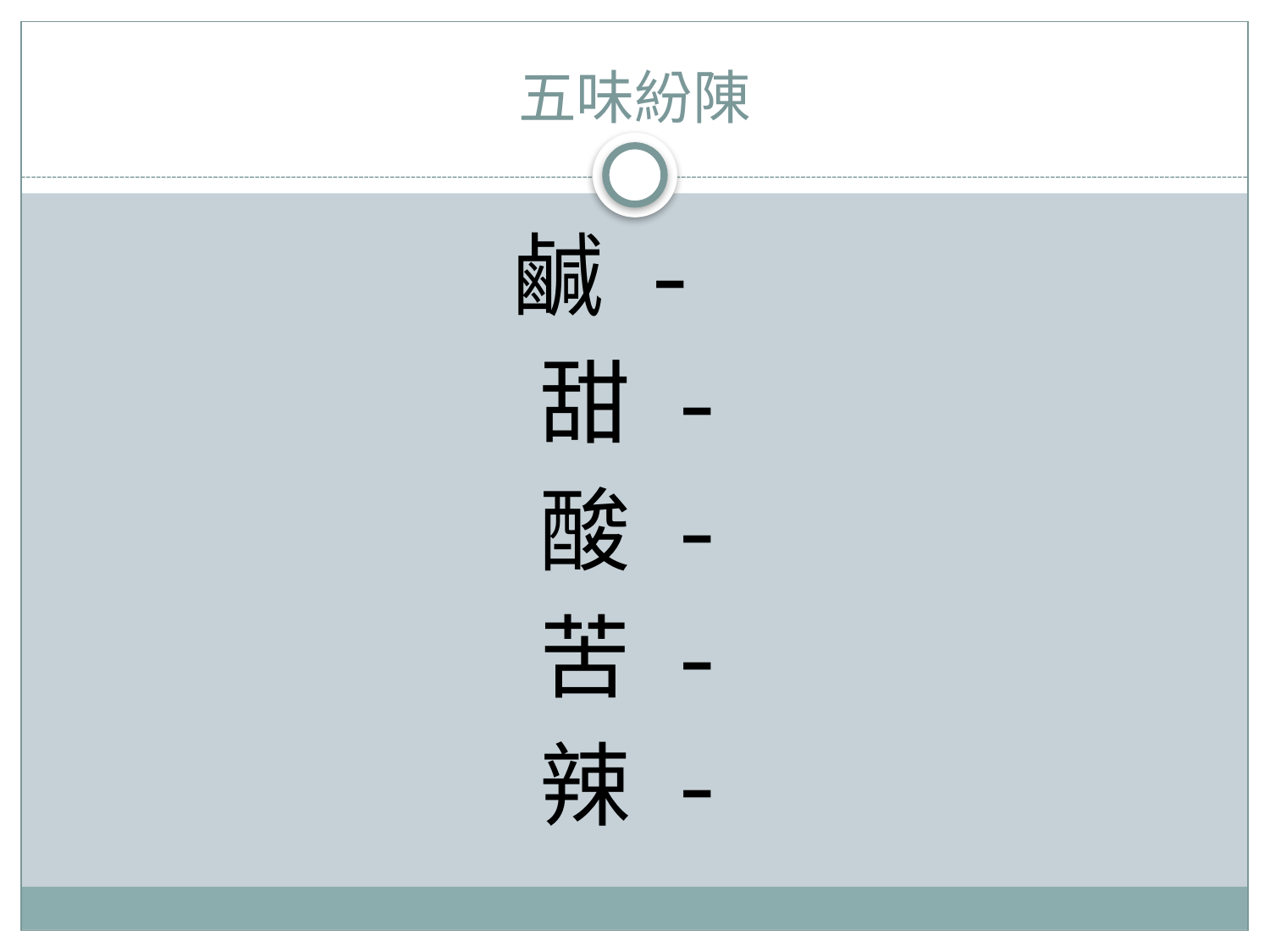

# 五味紛陳
鹹 -
甜 -
酸 -
苦 -
辣 -